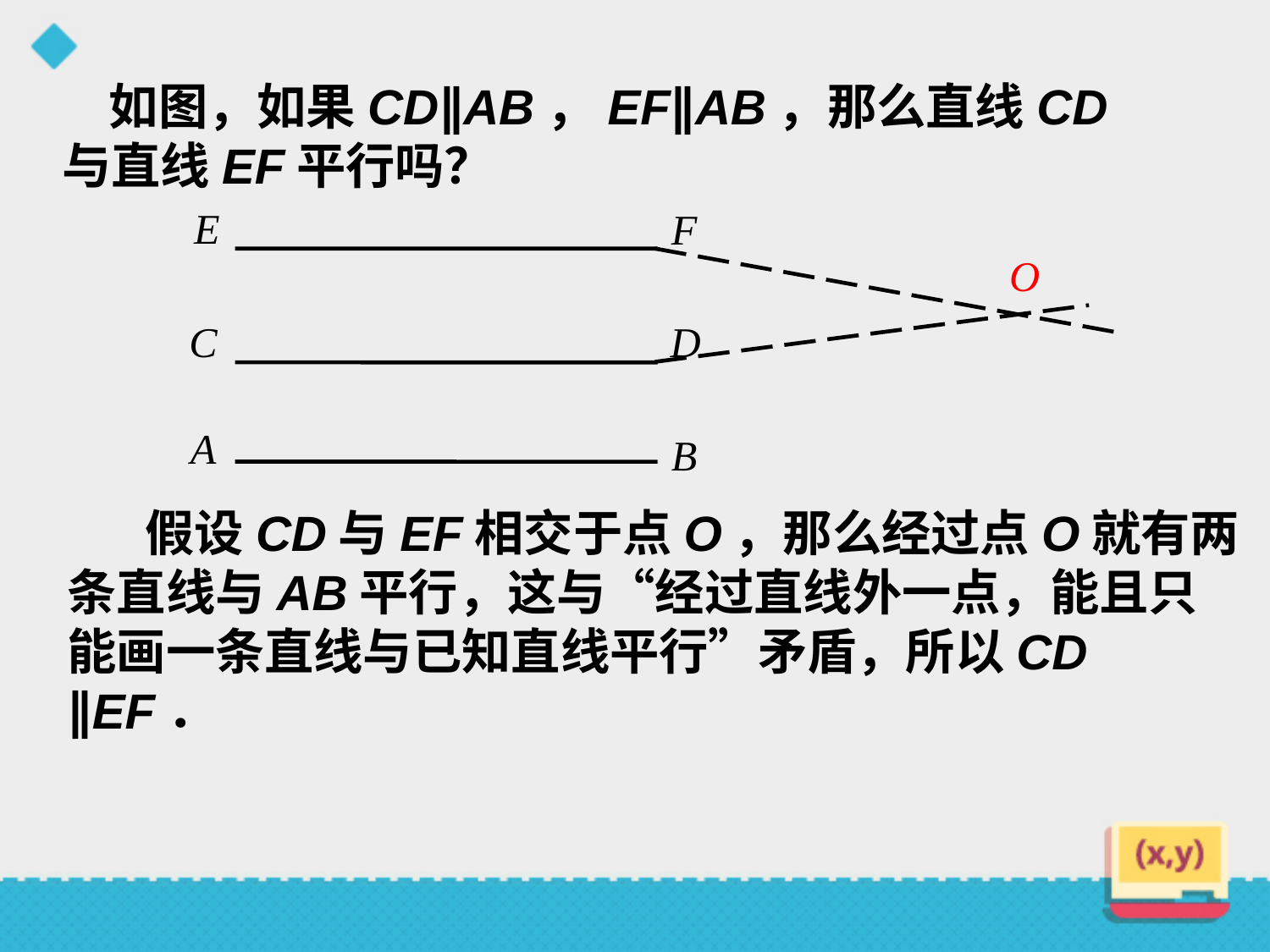

如图，如果CD∥AB，EF∥AB，那么直线CD与直线EF平行吗？
E
F

C
D
A
B
O

      假设CD与EF相交于点O，那么经过点O就有两条直线与AB平行，这与“经过直线外一点，能且只能画一条直线与已知直线平行”矛盾，所以CD ∥EF．